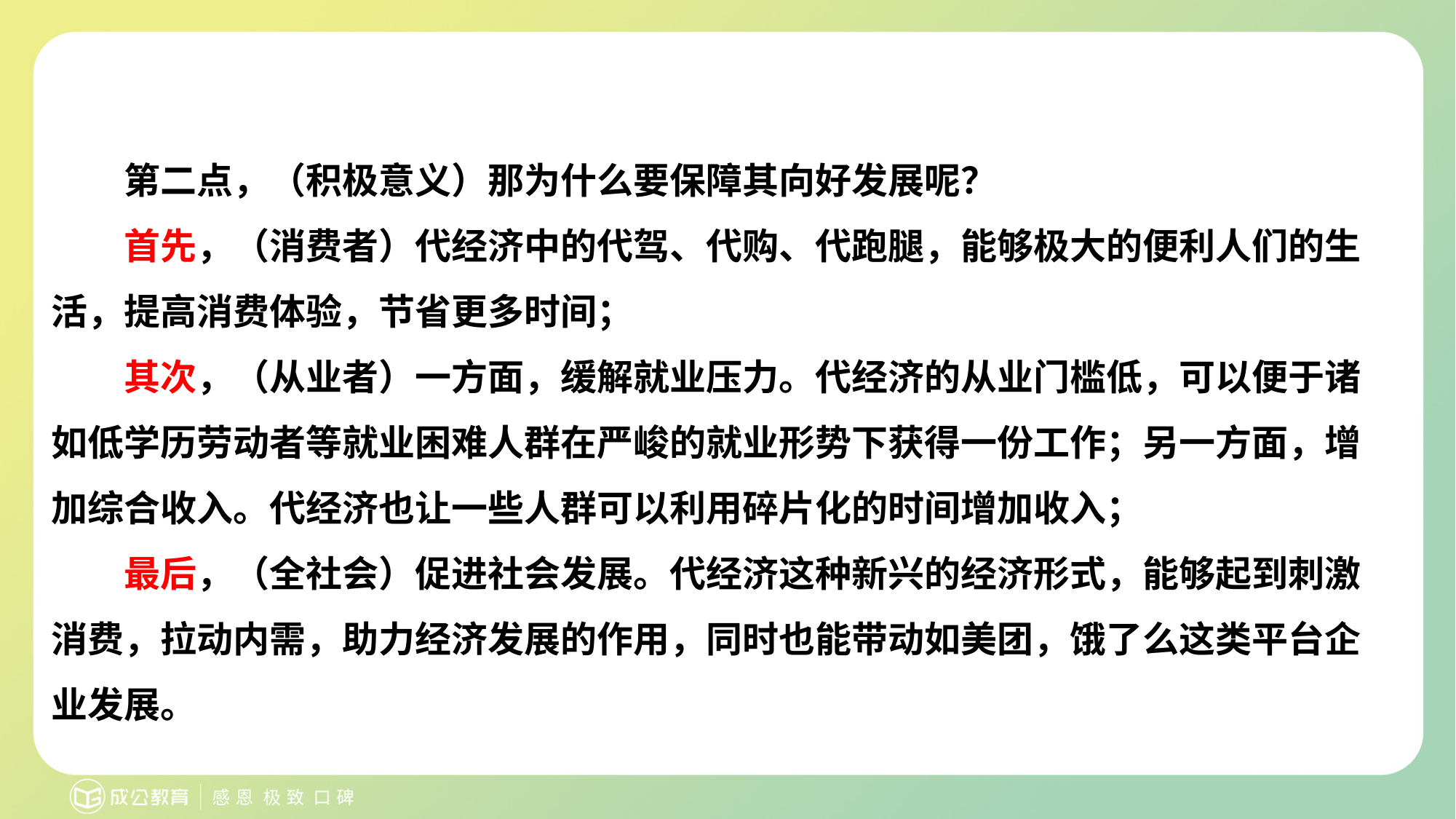

第二点，（积极意义）那为什么要保障其向好发展呢？
首先，（消费者）代经济中的代驾、代购、代跑腿，能够极大的便利人们的生活，提高消费体验，节省更多时间；
其次，（从业者）一方面，缓解就业压力。代经济的从业门槛低，可以便于诸如低学历劳动者等就业困难人群在严峻的就业形势下获得一份工作；另一方面，增加综合收入。代经济也让一些人群可以利用碎片化的时间增加收入；
最后，（全社会）促进社会发展。代经济这种新兴的经济形式，能够起到刺激消费，拉动内需，助力经济发展的作用，同时也能带动如美团，饿了么这类平台企业发展。